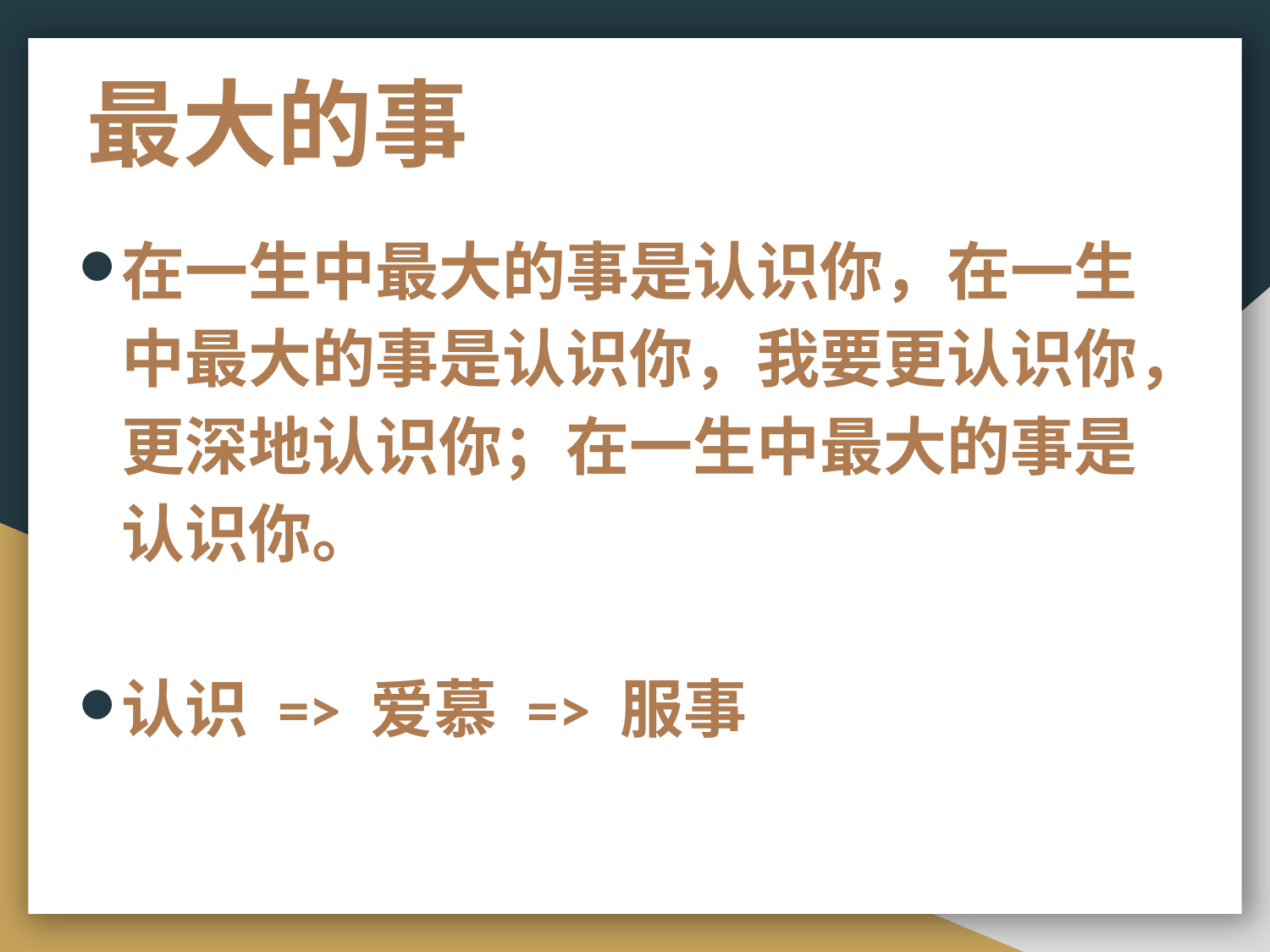

# 最大的事
在一生中最大的事是认识你，在一生中最大的事是认识你，我要更认识你，更深地认识你；在一生中最大的事是认识你。

认识 => 爱慕 => 服事